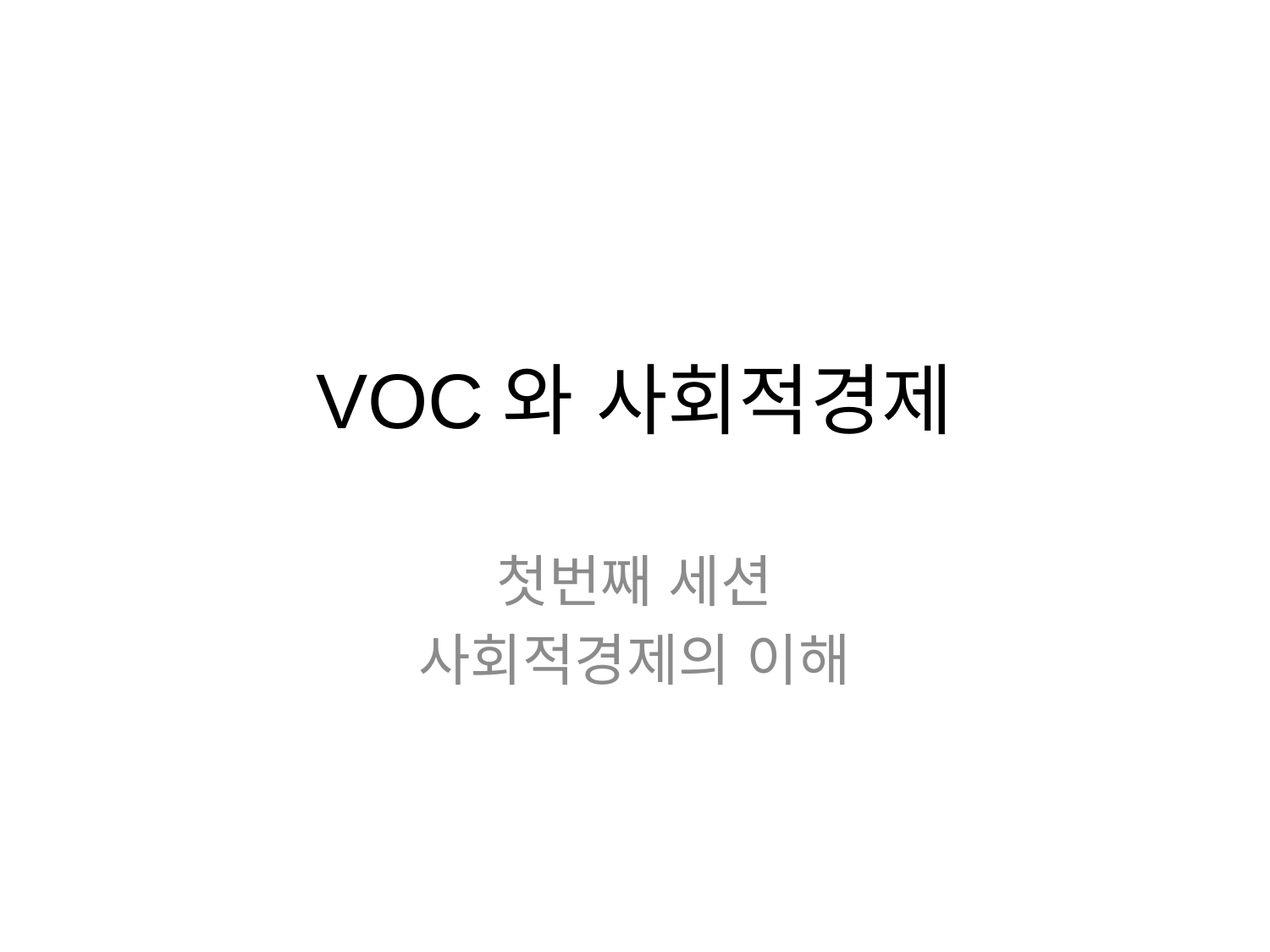

# VOC와 사회적경제
첫번째 세션
사회적경제의 이해